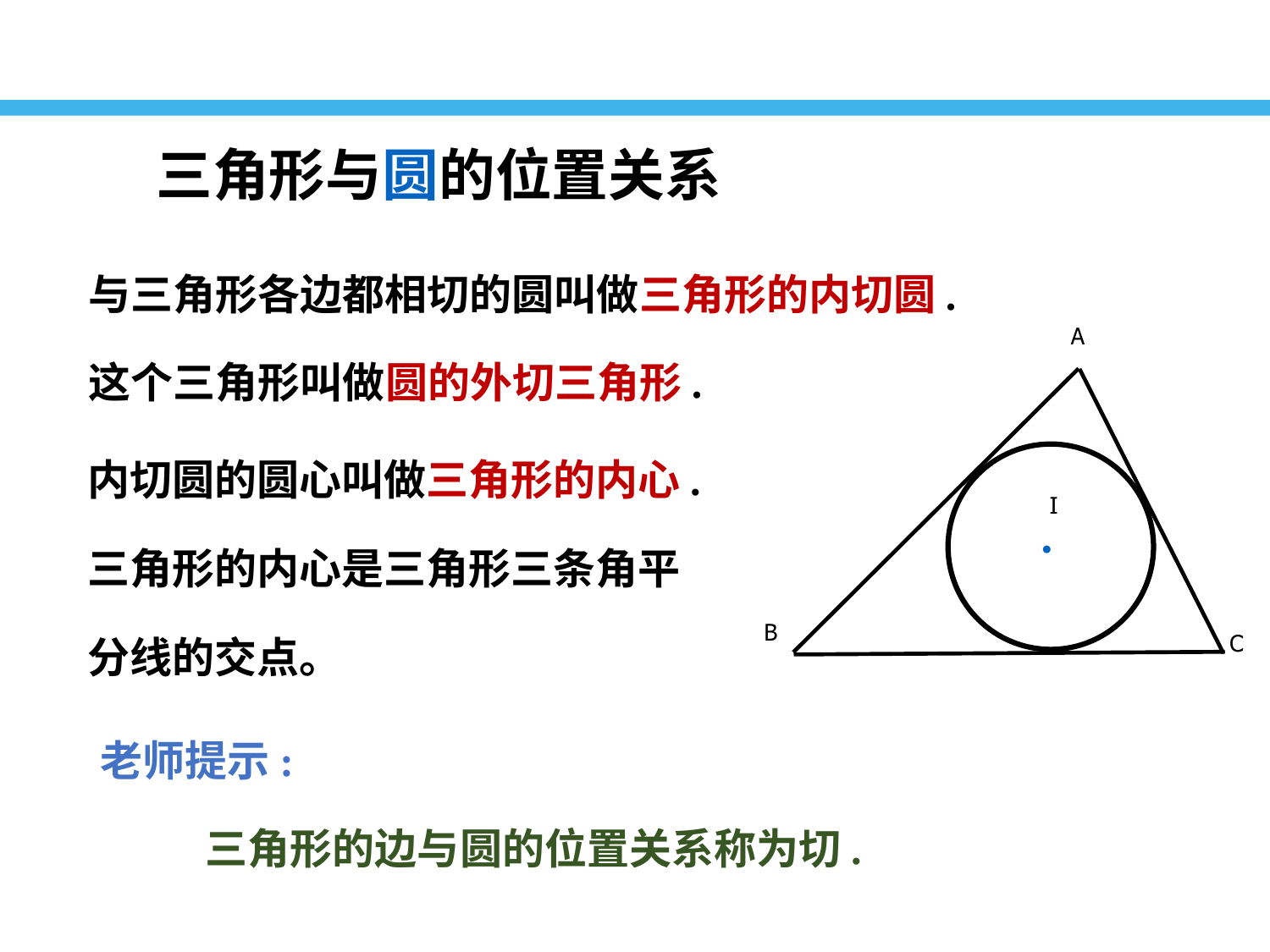

# 三角形与圆的位置关系
与三角形各边都相切的圆叫做三角形的内切圆.
这个三角形叫做圆的外切三角形.
A

B
C

●
I
内切圆的圆心叫做三角形的内心.
三角形的内心是三角形三条角平
分线的交点。
老师提示:
          三角形的边与圆的位置关系称为切.